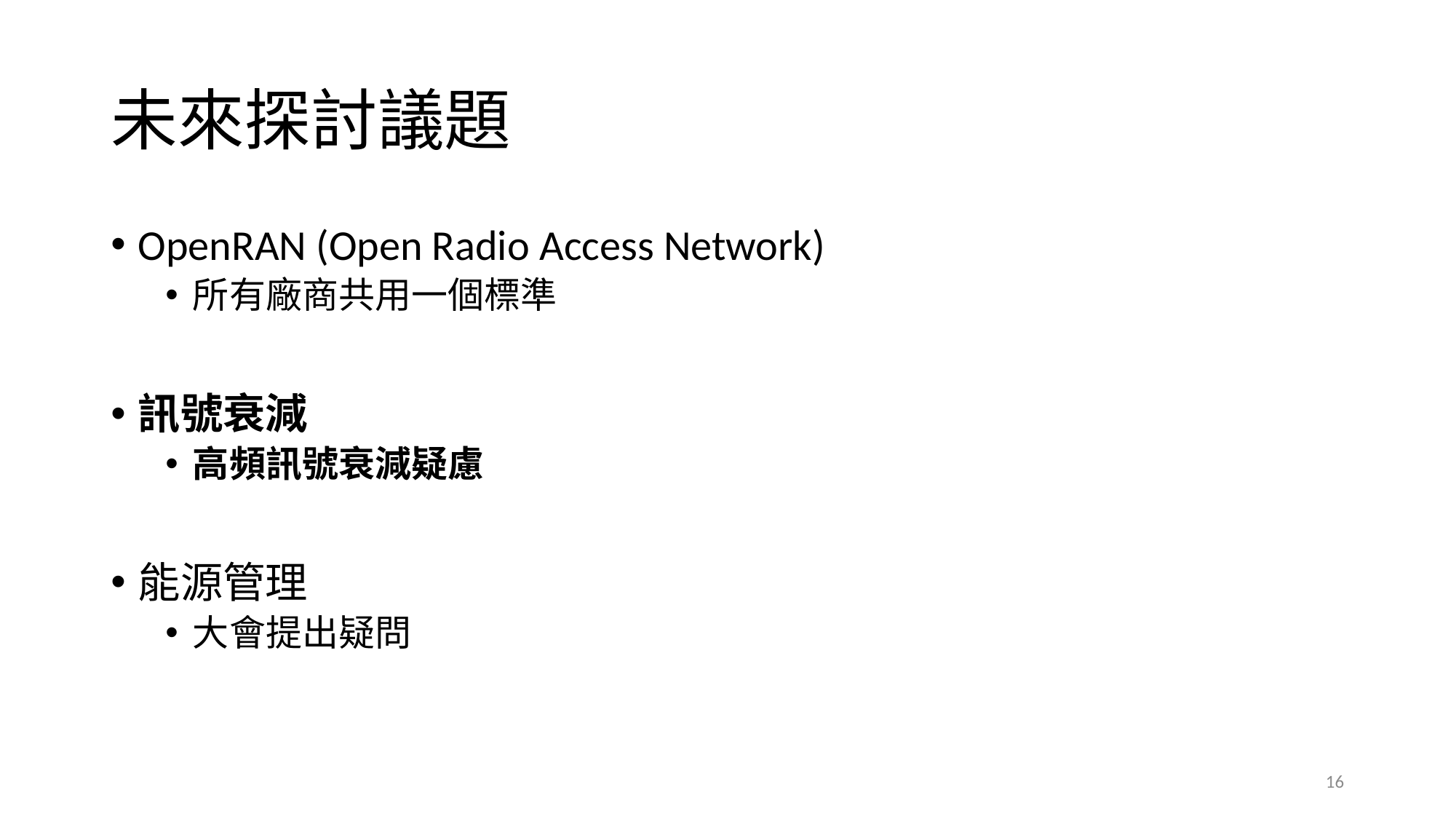

# 未來探討議題
OpenRAN (Open Radio Access Network)
所有廠商共用一個標準

訊號衰減
高頻訊號衰減疑慮

能源管理
大會提出疑問
16